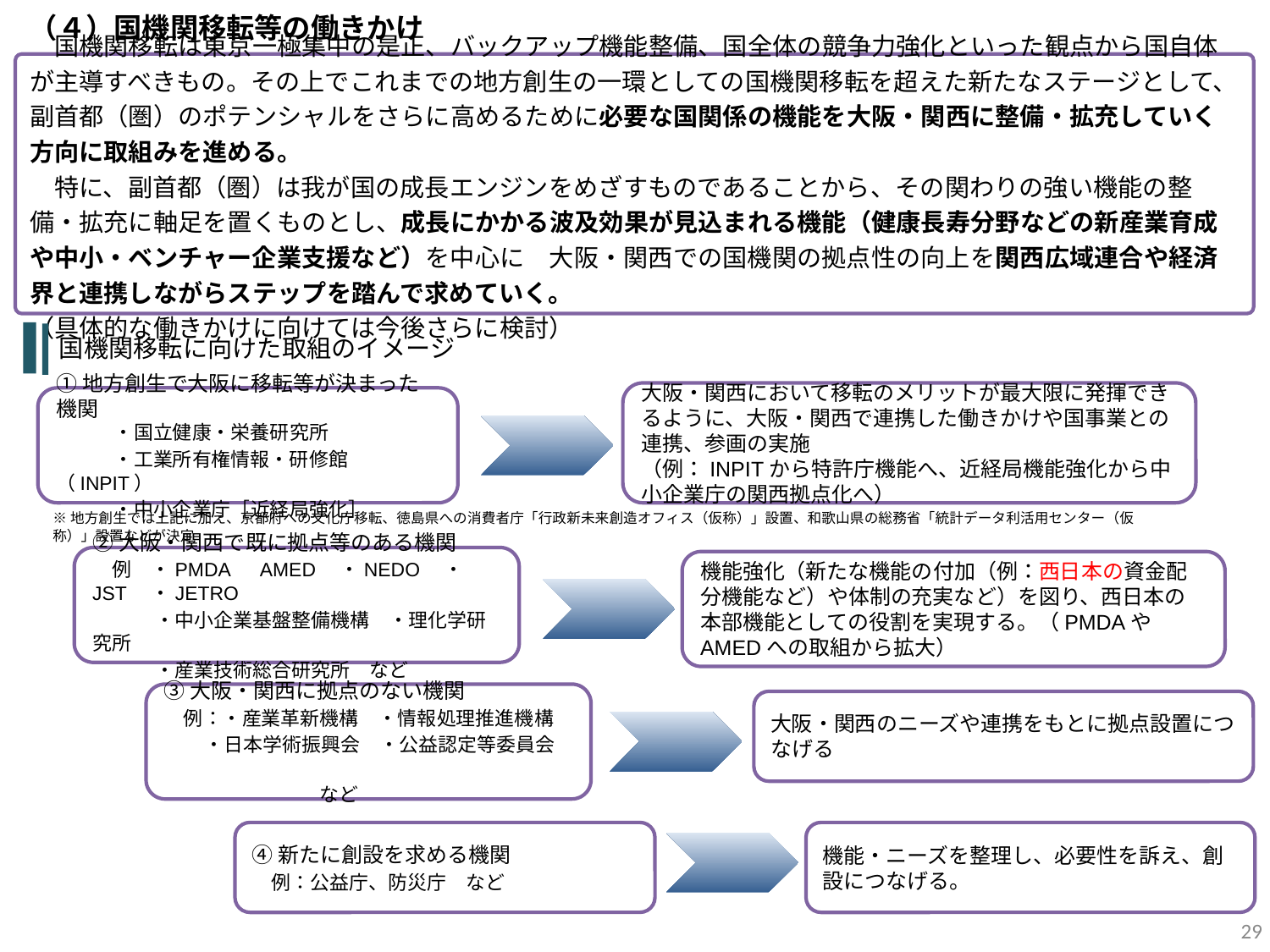

（４）国機関移転等の働きかけ
　国機関移転は東京一極集中の是正、バックアップ機能整備、国全体の競争力強化といった観点から国自体が主導すべきもの。その上でこれまでの地方創生の一環としての国機関移転を超えた新たなステージとして、副首都（圏）のポテンシャルをさらに高めるために必要な国関係の機能を大阪・関西に整備・拡充していく方向に取組みを進める。
　特に、副首都（圏）は我が国の成長エンジンをめざすものであることから、その関わりの強い機能の整備・拡充に軸足を置くものとし、成長にかかる波及効果が見込まれる機能（健康長寿分野などの新産業育成や中小・ベンチャー企業支援など）を中心に　大阪・関西での国機関の拠点性の向上を関西広域連合や経済界と連携しながらステップを踏んで求めていく。
（具体的な働きかけに向けては今後さらに検討）

国機関移転に向けた取組のイメージ
大阪・関西において移転のメリットが最大限に発揮できるように、大阪・関西で連携した働きかけや国事業との連携、参画の実施
（例：INPITから特許庁機能へ、近経局機能強化から中小企業庁の関西拠点化へ）
①地方創生で大阪に移転等が決まった機関
　　　・国立健康・栄養研究所
　　　・工業所有権情報・研修館（INPIT）
　　　・中小企業庁［近経局強化］

※地方創生では上記に加え、京都府への文化庁移転、徳島県への消費者庁「行政新未来創造オフィス（仮称）」設置、和歌山県の総務省「統計データ利活用センター（仮称）」設置などが決定
②大阪・関西で既に拠点等のある機関
　例　・PMDA　AMED　・NEDO　・JST　・JETRO
　　　 ・中小企業基盤整備機構　・理化学研究所
　　　 ・産業技術総合研究所　など
機能強化（新たな機能の付加（例：西日本の資金配分機能など）や体制の充実など）を図り、西日本の本部機能としての役割を実現する。（PMDAやAMEDへの取組から拡大）

③大阪・関西に拠点のない機関
　例：・産業革新機構　・情報処理推進機構
        ・日本学術振興会　・公益認定等委員会
　　　　　　　　　　　　　　　　　　　　　　　　　　　　など
大阪・関西のニーズや連携をもとに拠点設置につなげる

④新たに創設を求める機関
　例：公益庁、防災庁　など
機能・ニーズを整理し、必要性を訴え、創設につなげる。

29